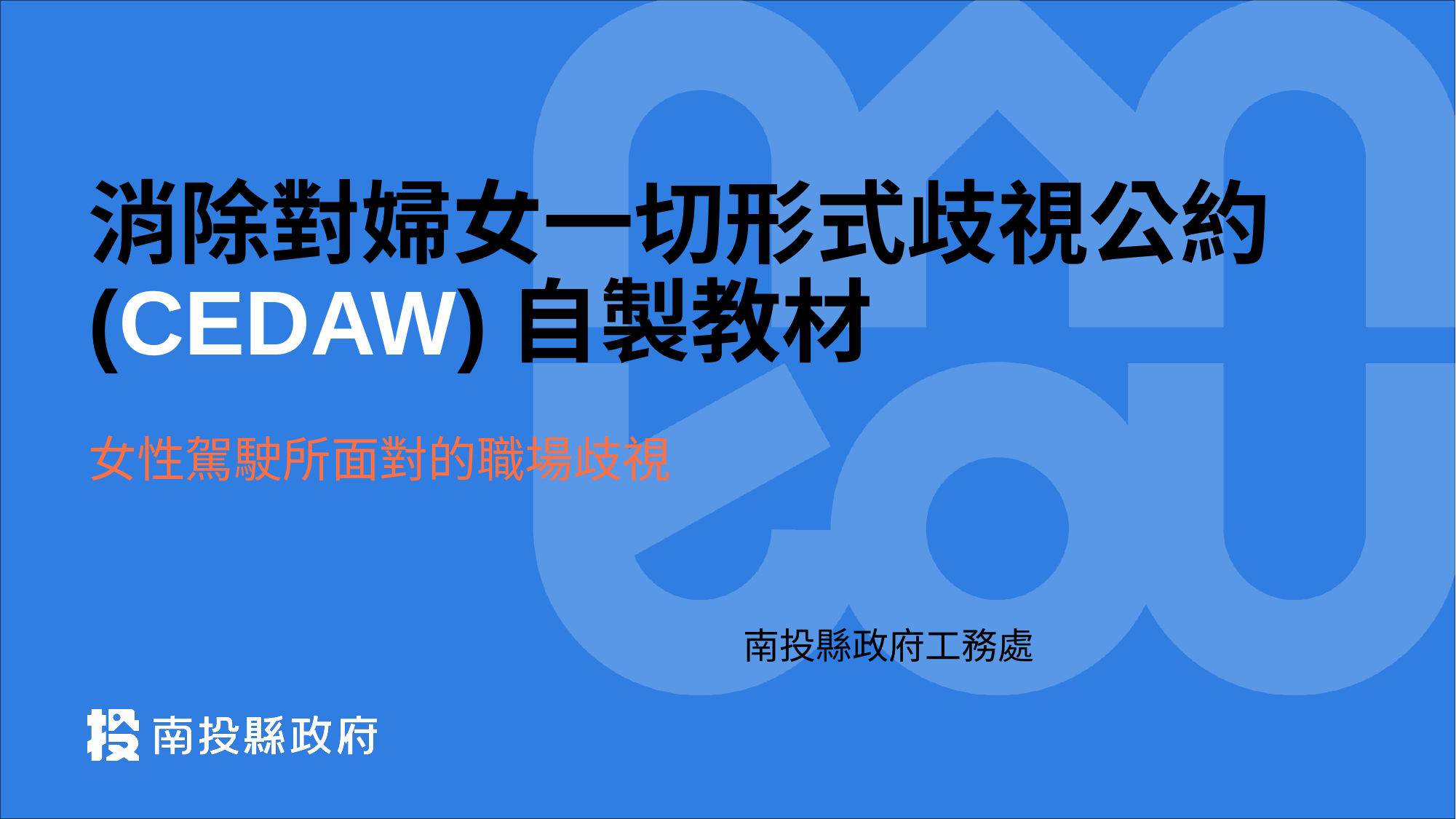

# 消除對婦女一切形式歧視公約(CEDAW)自製教材
女性駕駛所面對的職場歧視

						南投縣政府工務處